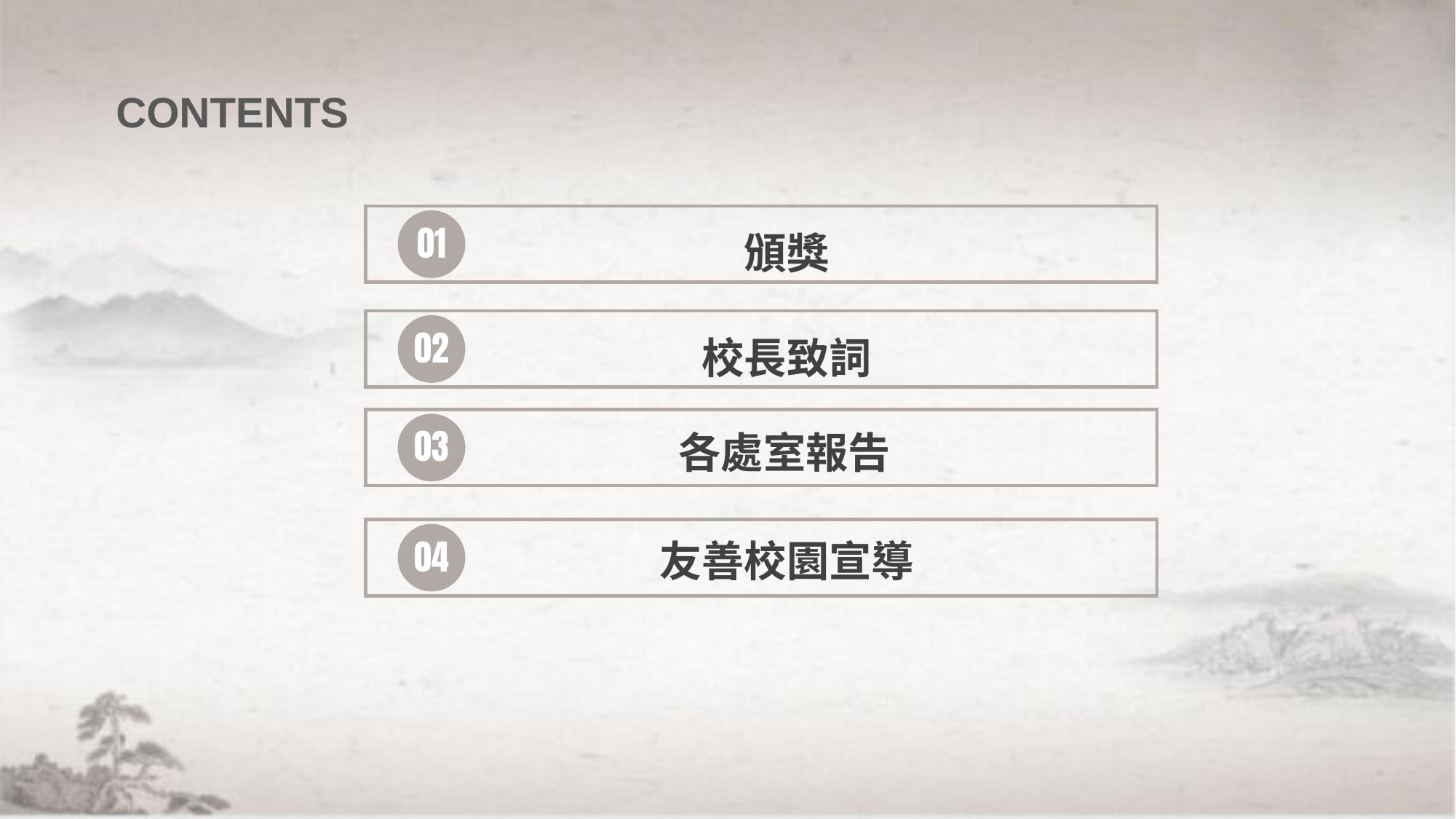

CONTENTS

頒獎

01

校長致詞

02
各處室報告

03
友善校園宣導

04